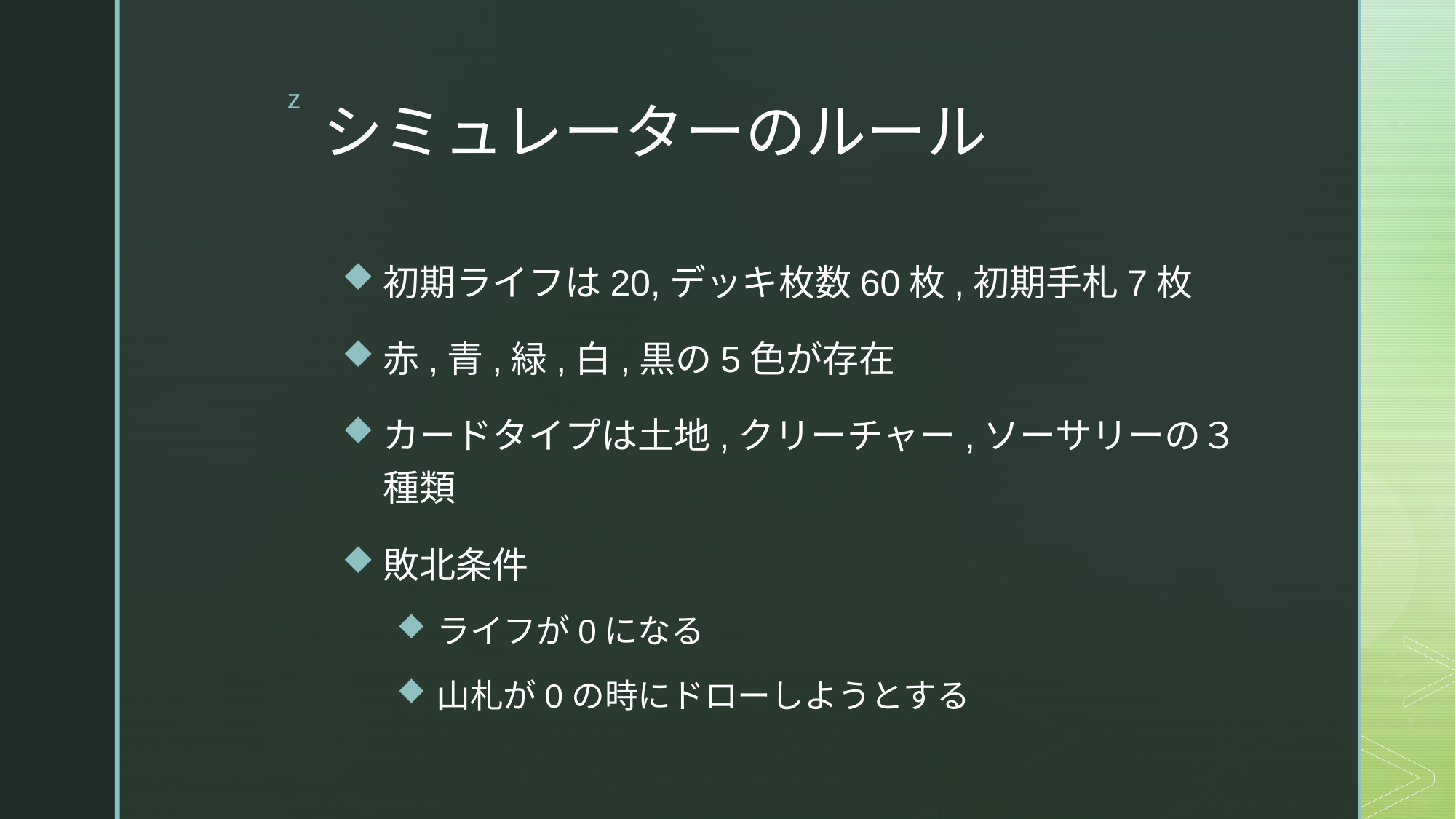

# シミュレーターのルール
初期ライフは20,デッキ枚数60枚,初期手札7枚
赤,青,緑,白,黒の5色が存在
カードタイプは土地,クリーチャー,ソーサリーの３種類
敗北条件
ライフが0になる
山札が0の時にドローしようとする